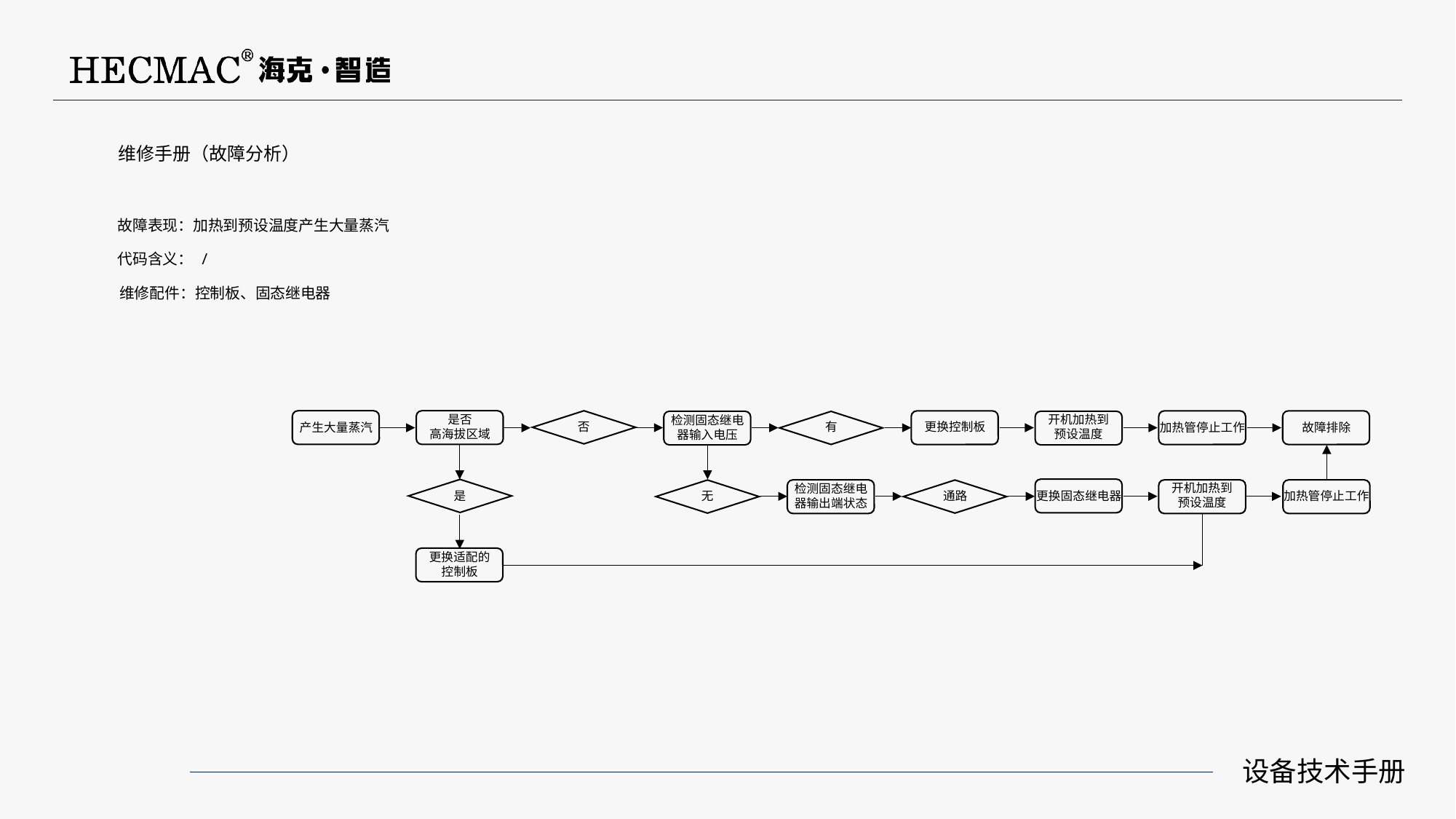

维修手册（故障分析）
故障表现：加热到预设温度产生大量蒸汽
代码含义： /
维修配件：控制板、固态继电器
开机加热到
预设温度
是否
高海拔区域
检测固态继电
器输入电压

否
更换控制板
有
加热管停止工作
故障排除
产生大量蒸汽
开机加热到
预设温度
检测固态继电
器输出端状态

是
更换固态继电器
加热管停止工作
无
通路
更换适配的
控制板